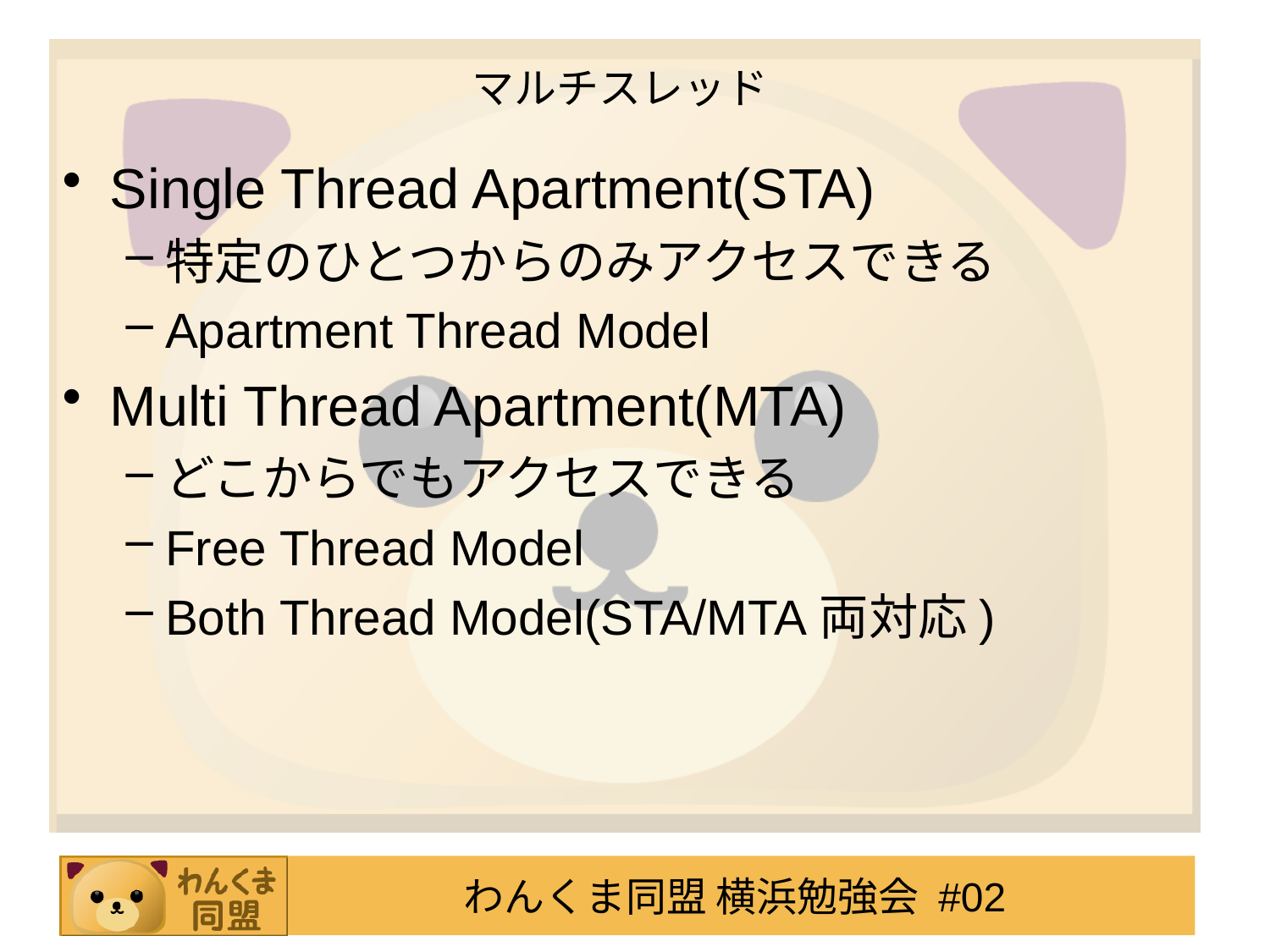

# マルチスレッド
Single Thread Apartment(STA)
特定のひとつからのみアクセスできる
Apartment Thread Model
Multi Thread Apartment(MTA)
どこからでもアクセスできる
Free Thread Model
Both Thread Model(STA/MTA両対応)